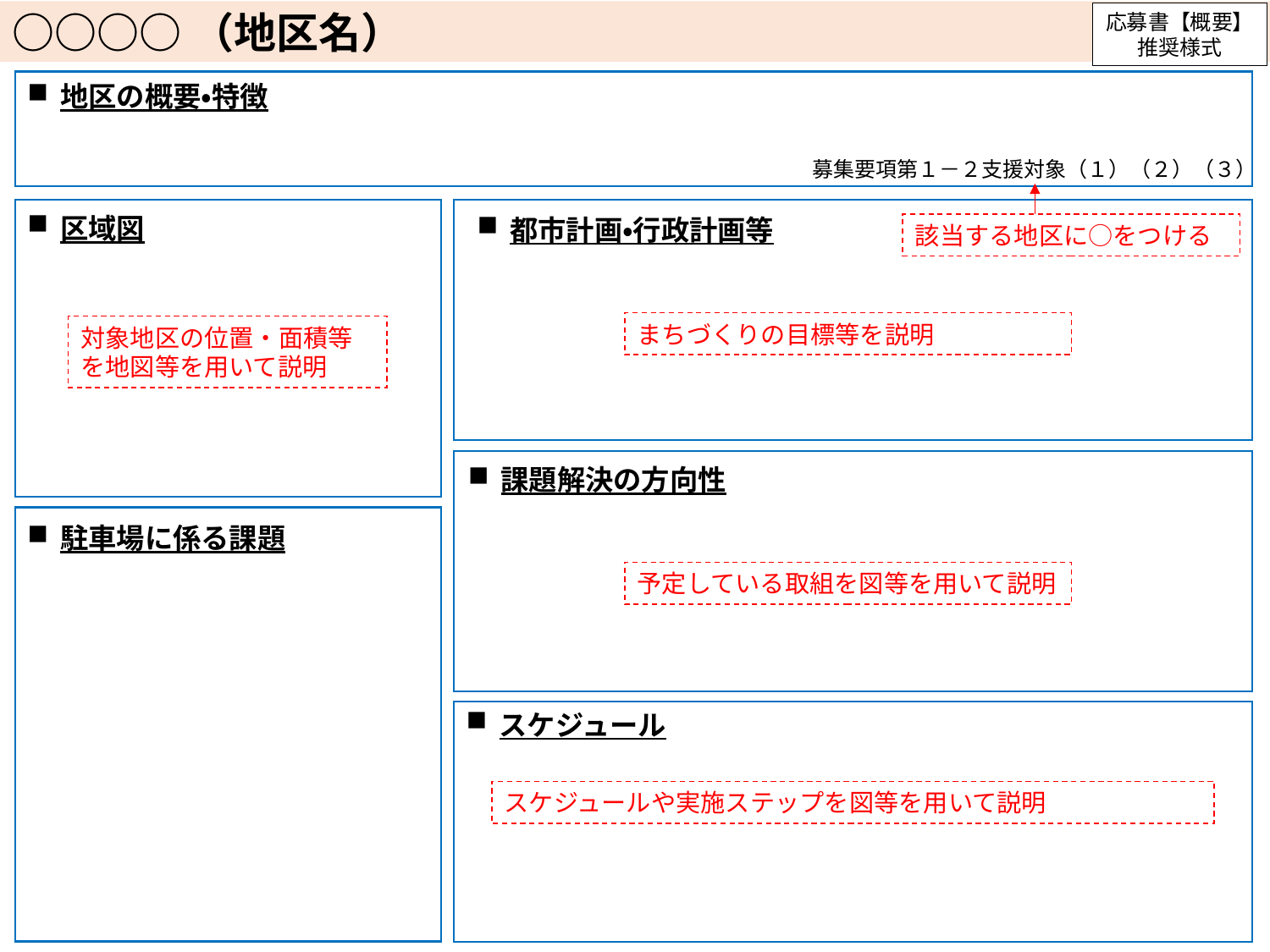

○○○○（地区名）
応募書【概要】
推奨様式

地区の概要・特徴
募集要項第１－２支援対象（１）（２）（３）

区域図
都市計画・行政計画等
該当する地区に○をつける
まちづくりの目標等を説明
対象地区の位置・面積等を地図等を用いて説明

課題解決の方向性

駐車場に係る課題
予定している取組を図等を用いて説明

スケジュール

スケジュールや実施ステップを図等を用いて説明